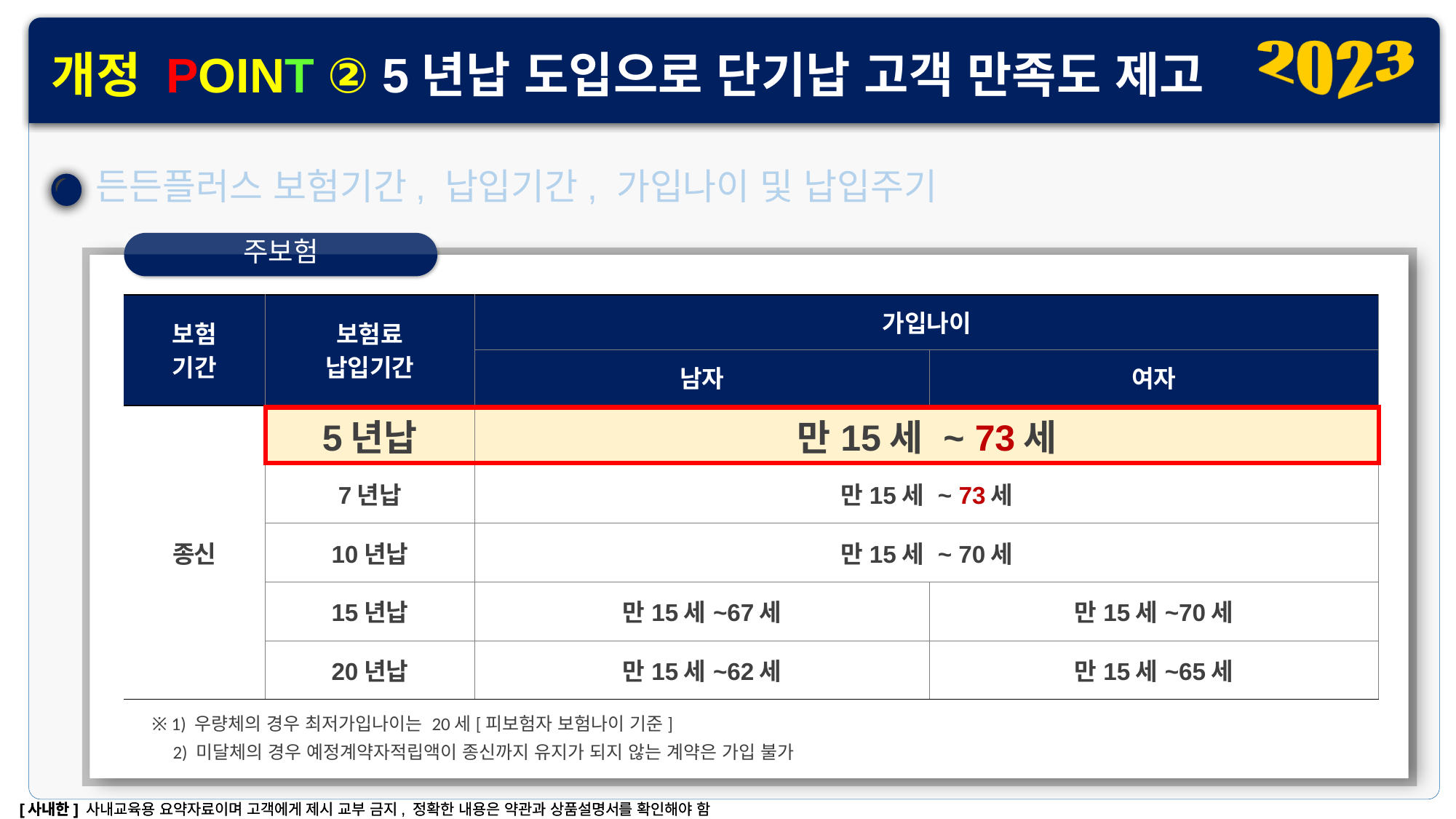

개정 POINT ② 5년납 도입으로 단기납 고객 만족도 제고
든든플러스 보험기간, 납입기간, 가입나이 및 납입주기
주보험

| 보험 기간 | 보험료 납입기간 | 가입나이 |  |
| --- | --- | --- | --- |
|  |  | 남자 | 여자 |
| 종신 | 5년납 | 만15세 ~ 73세 |  |
|  | 7년납 | 만15세 ~ 73세 |  |
|  | 10년납 | 만15세 ~ 70세 |  |
|  | 15년납 | 만15세~67세 | 만15세~70세 |
|  | 20년납 | 만15세~62세 | 만15세~65세 |

※ 1) 우량체의 경우 최저가입나이는 20세[피보험자 보험나이 기준]
     2) 미달체의 경우 예정계약자적립액이 종신까지 유지가 되지 않는 계약은 가입 불가